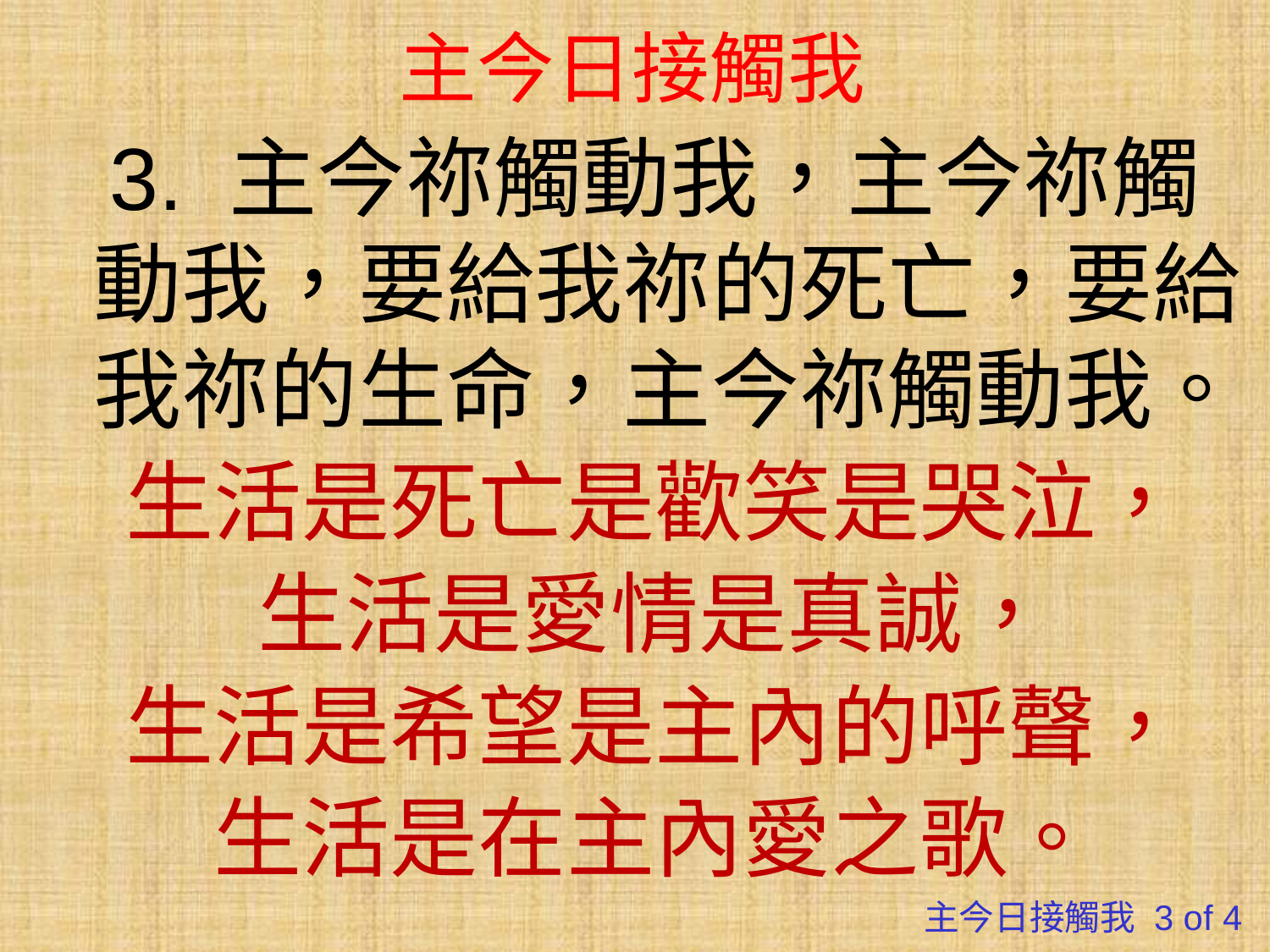

# 主今日接觸我
3. 主今祢觸動我，主今祢觸動我，要給我祢的死亡，要給我祢的生命，主今祢觸動我。
生活是死亡是歡笑是哭泣，
生活是愛情是真誠，
生活是希望是主內的呼聲，
生活是在主內愛之歌。
主今日接觸我 3 of 4